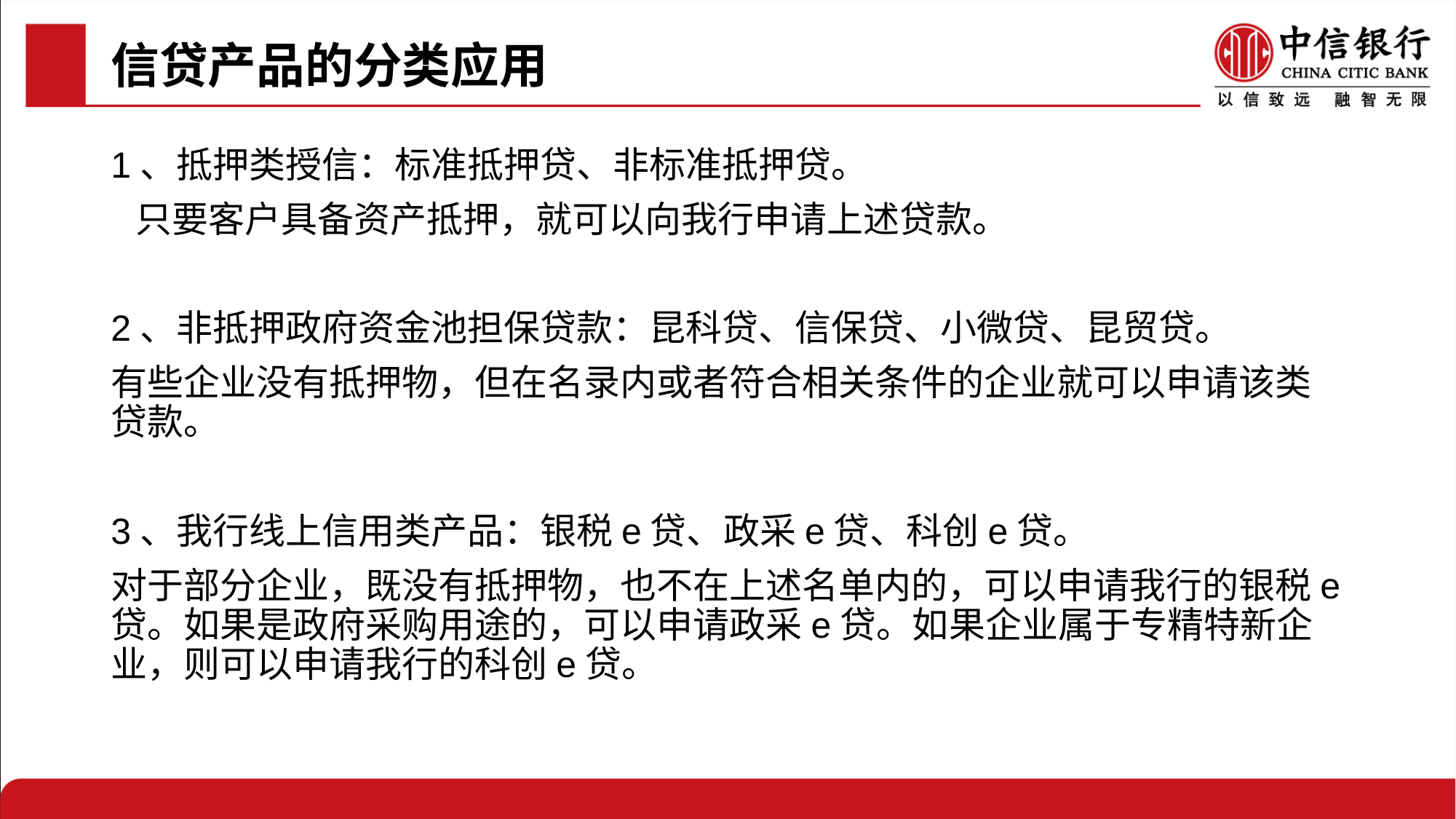

# 信贷产品的分类应用
1、抵押类授信：标准抵押贷、非标准抵押贷。
  只要客户具备资产抵押，就可以向我行申请上述贷款。

2、非抵押政府资金池担保贷款：昆科贷、信保贷、小微贷、昆贸贷。
有些企业没有抵押物，但在名录内或者符合相关条件的企业就可以申请该类贷款。

3、我行线上信用类产品：银税e贷、政采e贷、科创e贷。
对于部分企业，既没有抵押物，也不在上述名单内的，可以申请我行的银税e贷。如果是政府采购用途的，可以申请政采e贷。如果企业属于专精特新企业，则可以申请我行的科创e贷。
23